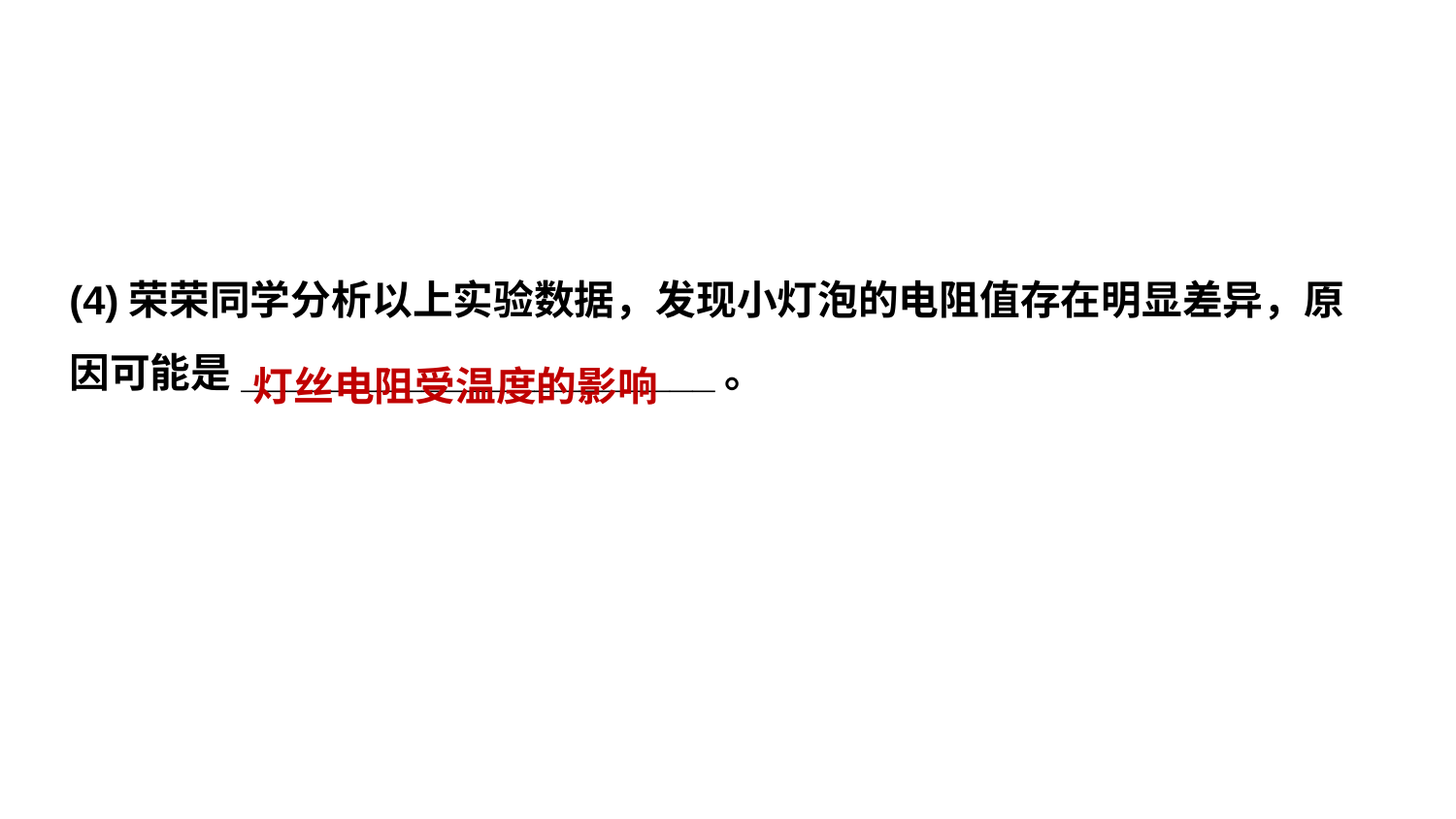

(4)荣荣同学分析以上实验数据，发现小灯泡的电阻值存在明显差异，原
因可能是_____________________。
灯丝电阻受温度的影响